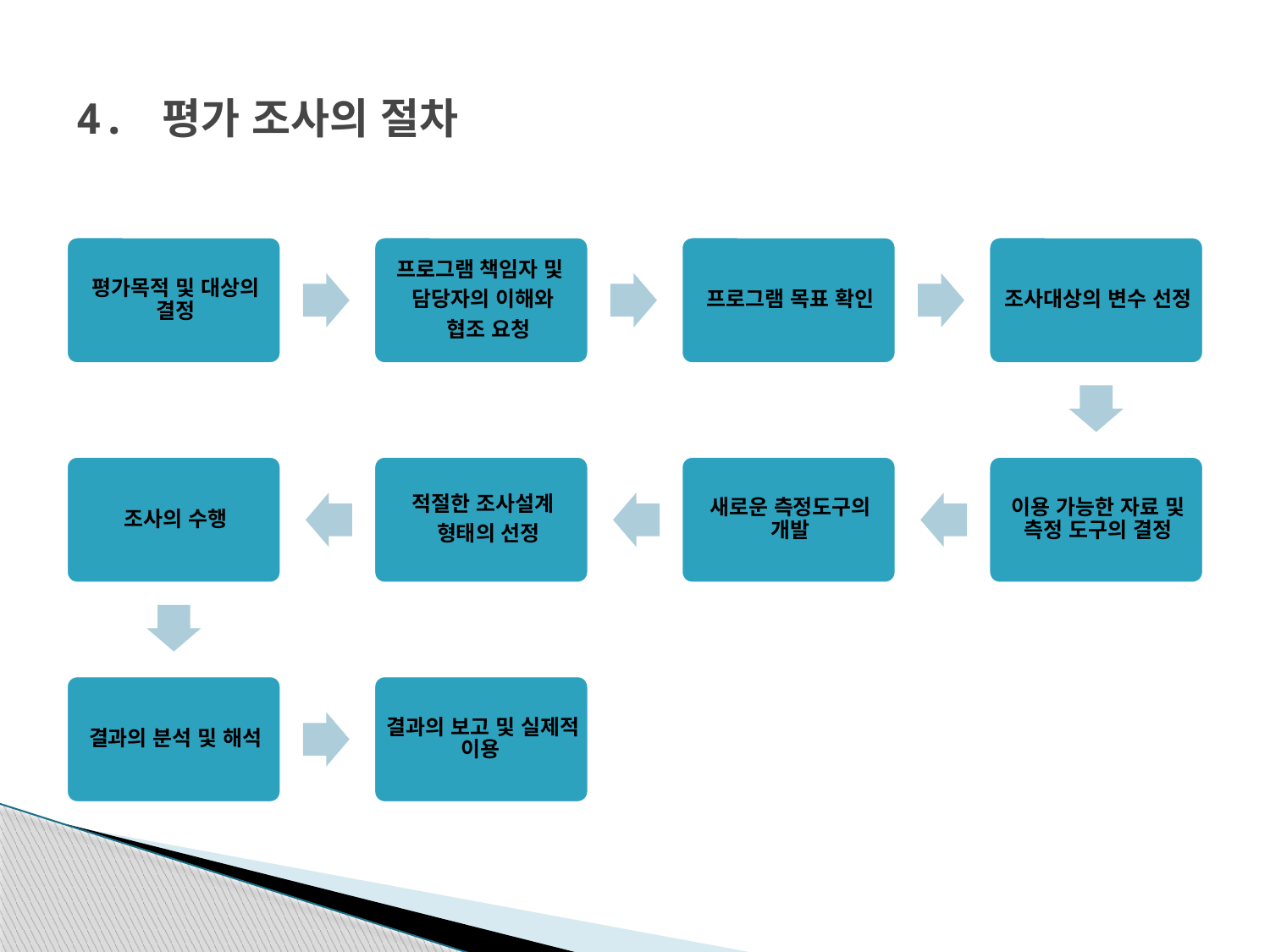

# 4. 평가 조사의 절차
평가목적 및 대상의 결정

프로그램 책임자 및
담당자의 이해와
 협조 요청

프로그램 목표 확인

조사대상의 변수 선정

이용 가능한 자료 및 측정 도구의 결정

새로운 측정도구의 개발

적절한 조사설계
 형태의 선정

조사의 수행

결과의 분석 및 해석

결과의 보고 및 실제적 이용